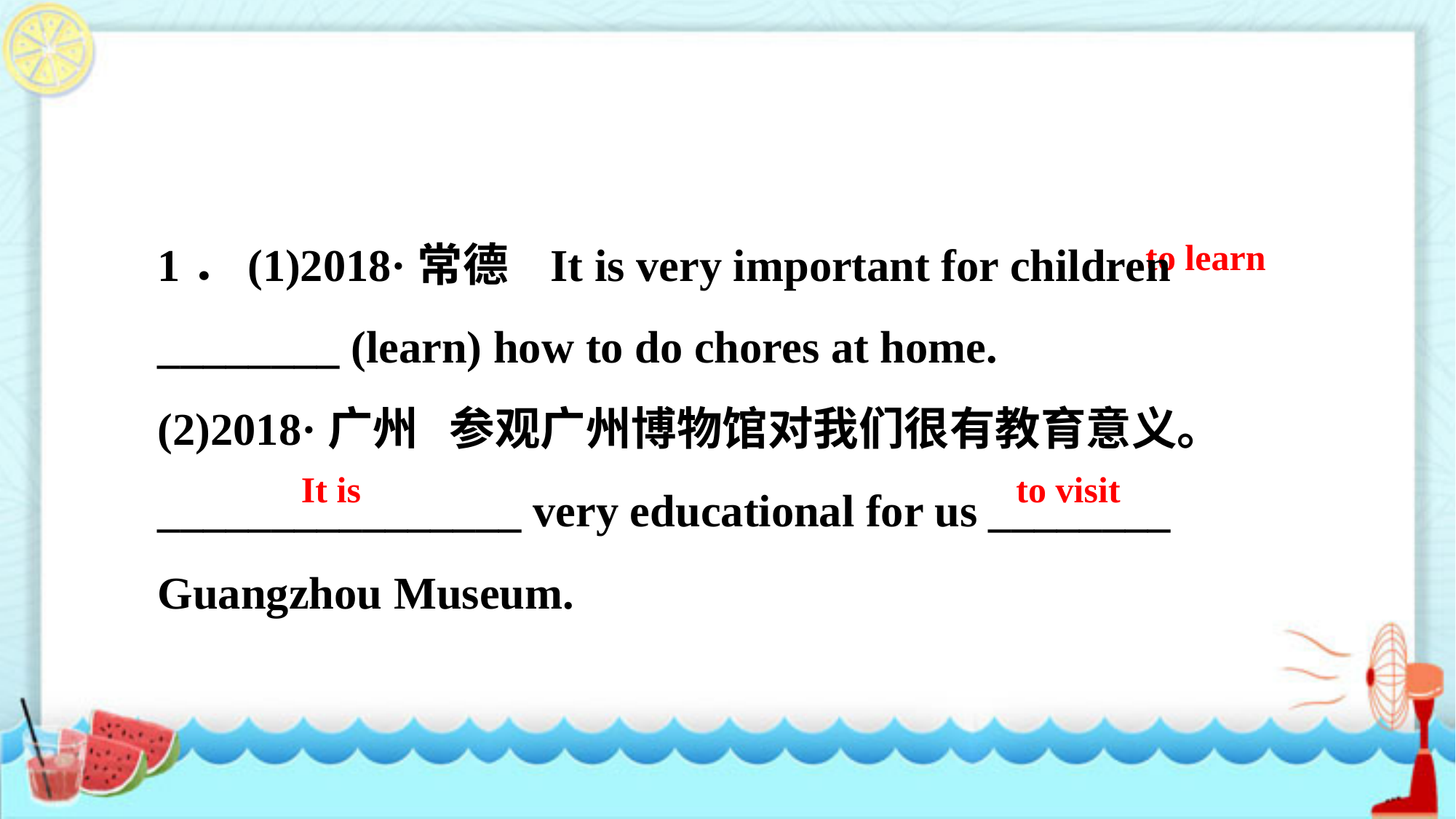

1．(1)2018·常德   It is very important for children ________ (learn) how to do chores at home.
(2)2018·广州   参观广州博物馆对我们很有教育意义。
________________ very educational for us ________ Guangzhou Museum.
to learn
 It is                                                                        to visit